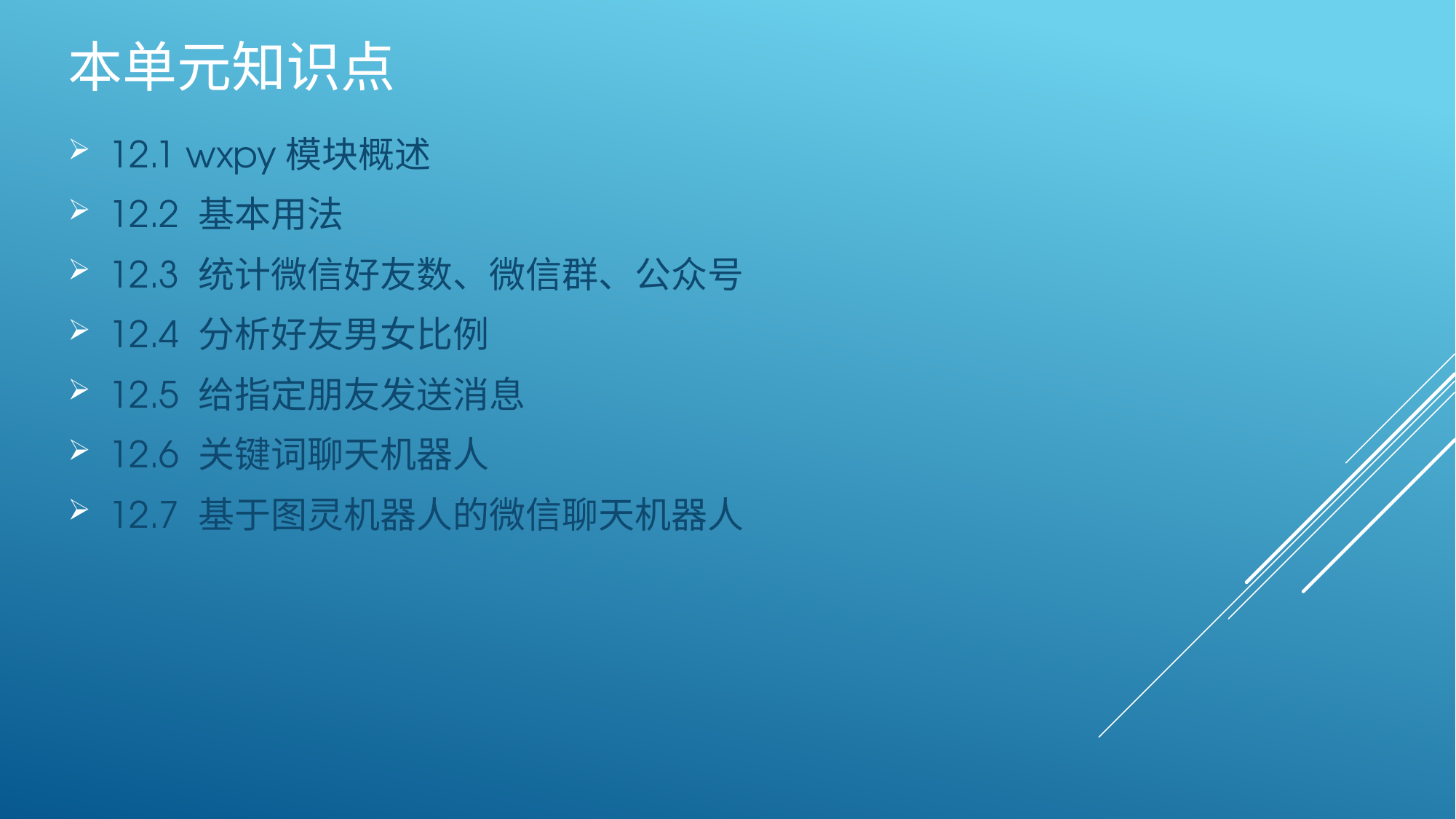

# 本单元知识点
12.1 wxpy模块概述
12.2 基本用法
12.3 统计微信好友数、微信群、公众号
12.4 分析好友男女比例
12.5 给指定朋友发送消息
12.6 关键词聊天机器人
12.7 基于图灵机器人的微信聊天机器人